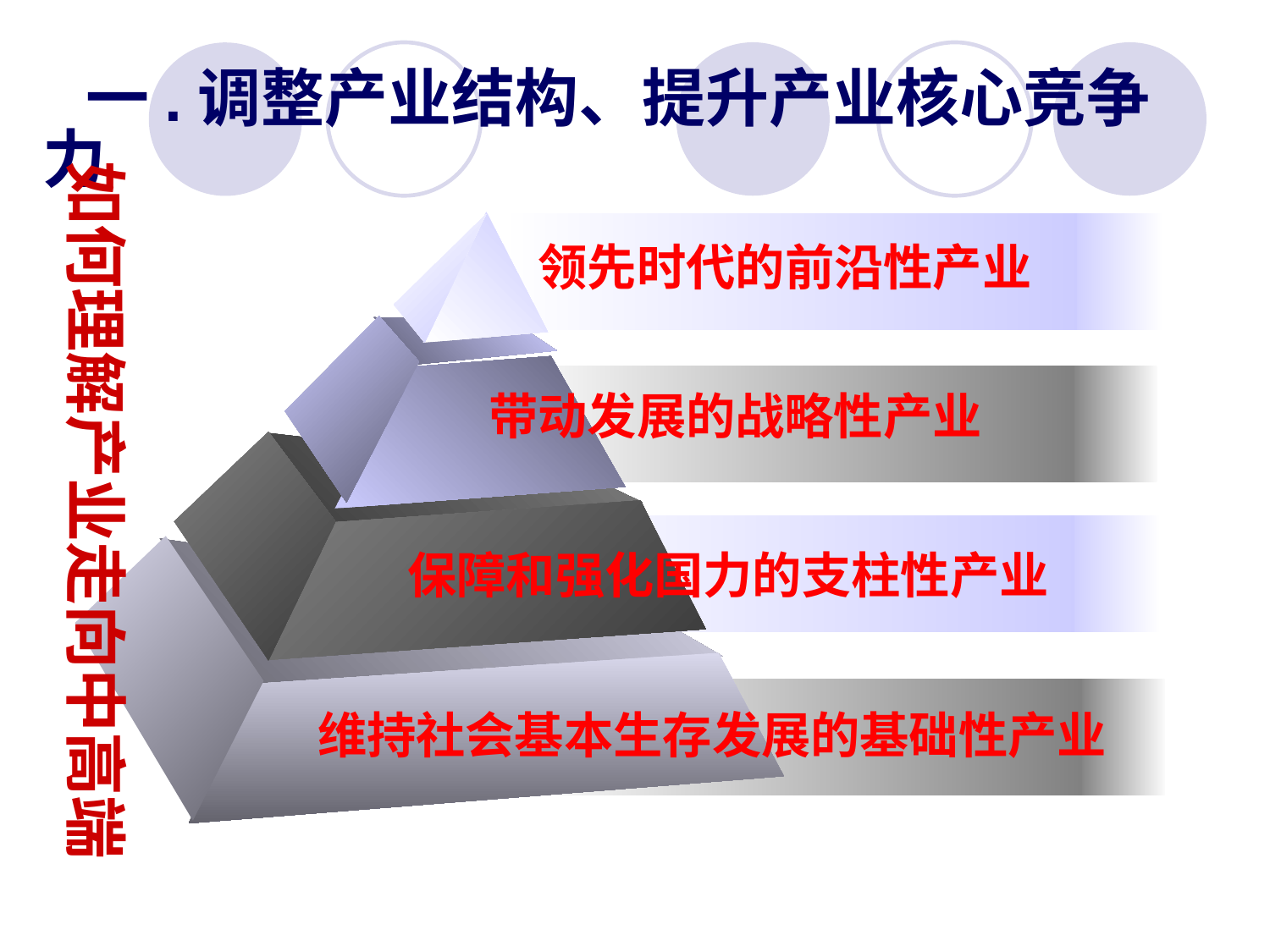

一.调整产业结构、提升产业核心竞争力
如何理解产业走向中高端

领先时代的前沿性产业

带动发展的战略性产业

保障和强化国力的支柱性产业

维持社会基本生存发展的基础性产业